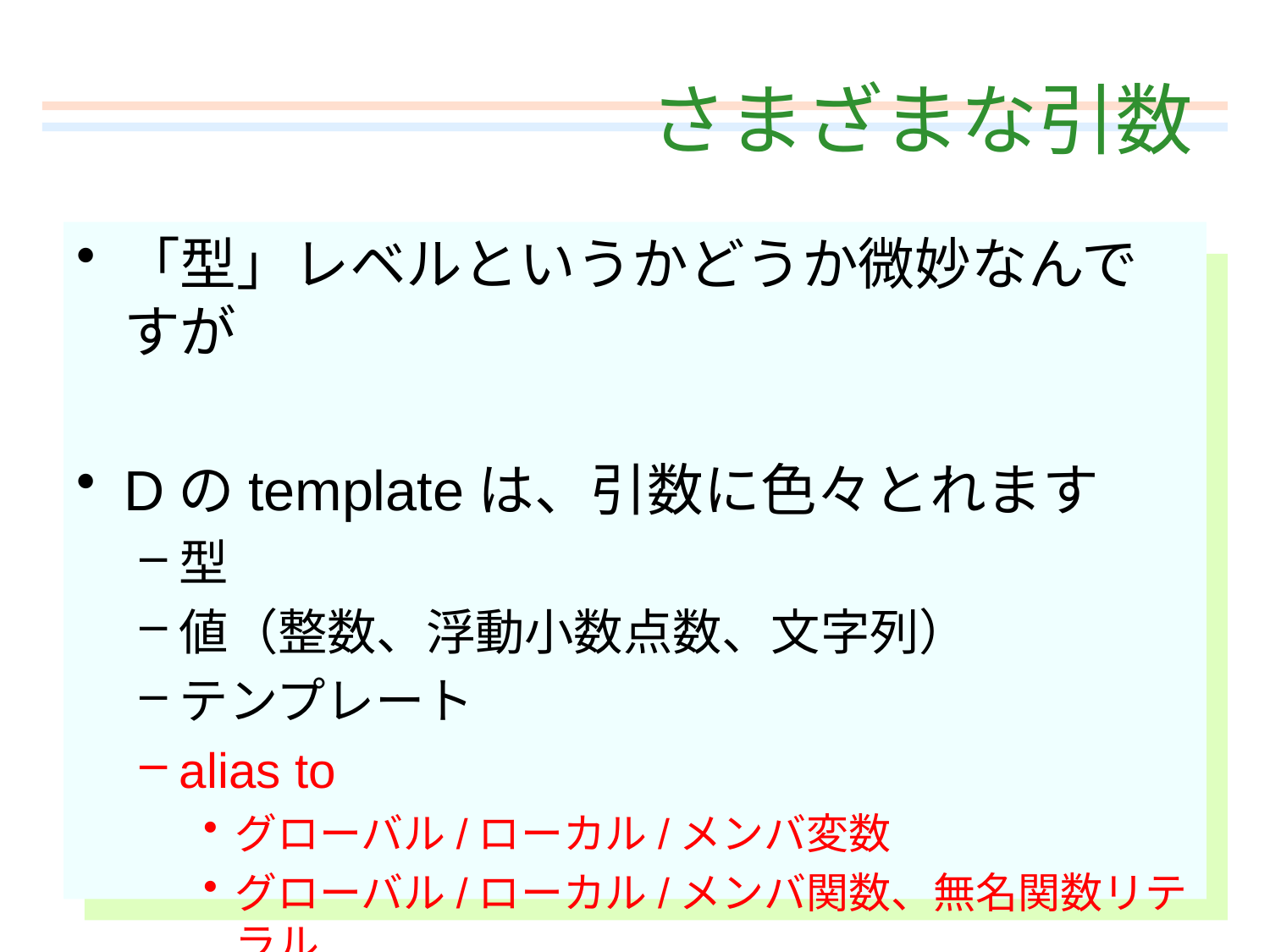

# さまざまな引数
「型」レベルというかどうか微妙なんですが

Dのtemplateは、引数に色々とれます
型
値（整数、浮動小数点数、文字列）
テンプレート
alias to
グローバル/ローカル/メンバ変数
グローバル/ローカル/メンバ関数、無名関数リテラル